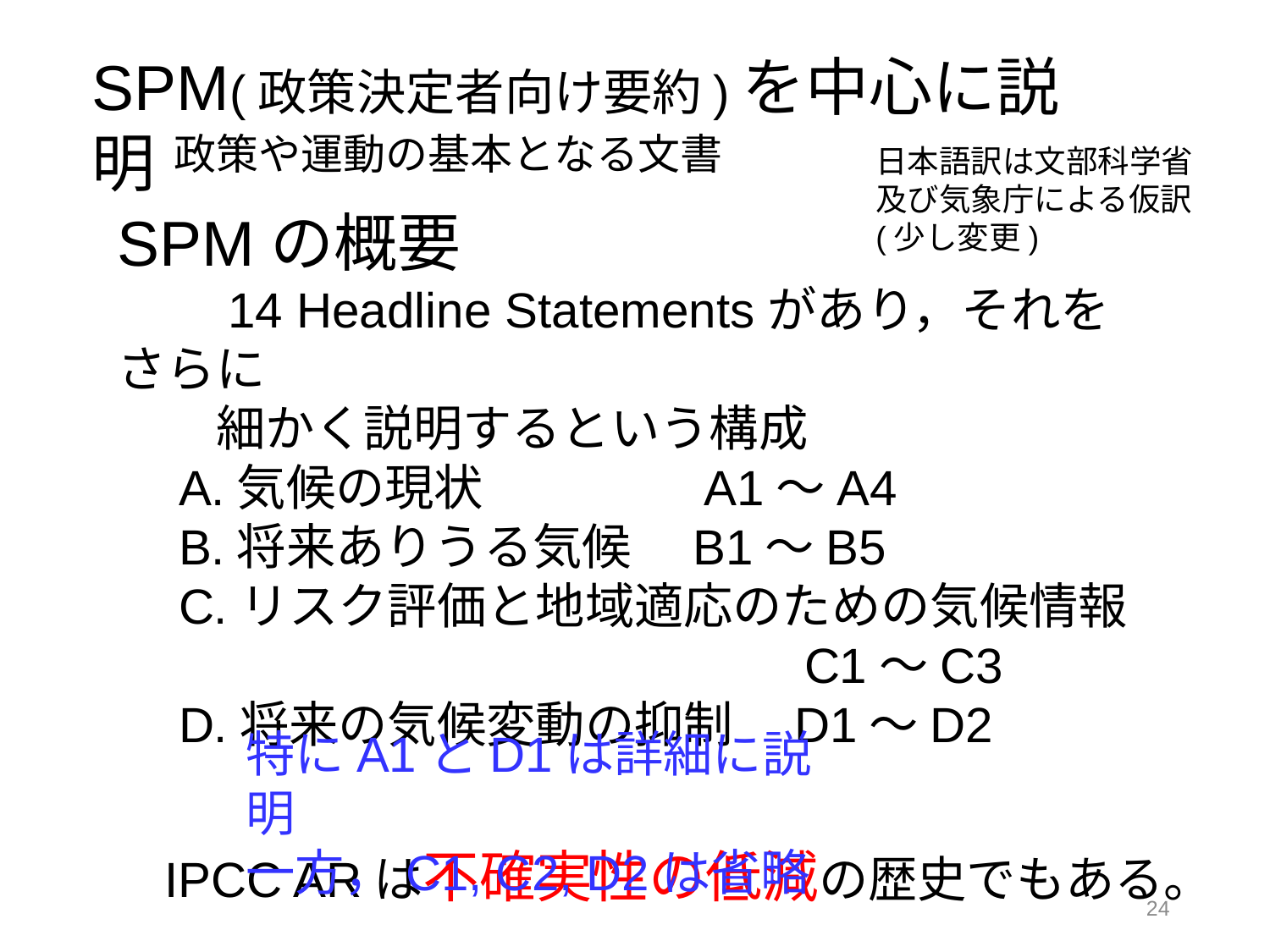

SPM(政策決定者向け要約)を中心に説明
政策や運動の基本となる文書
日本語訳は文部科学省及び気象庁による仮訳
(少し変更)
SPMの概要
　　14 Headline Statementsがあり，それをさらに
　　細かく説明するという構成
　A.気候の現状　 　　　A1～A4
　B.将来ありうる気候　B1～B5
　C.リスク評価と地域適応のための気候情報
 　　　　　　　　　　　　　 C1～C3
　D.将来の気候変動の抑制　D1～D2
特にA1とD1は詳細に説明
一方，C1, C2, D2は省略
IPCC ARは不確実性の低減の歴史でもある。
24